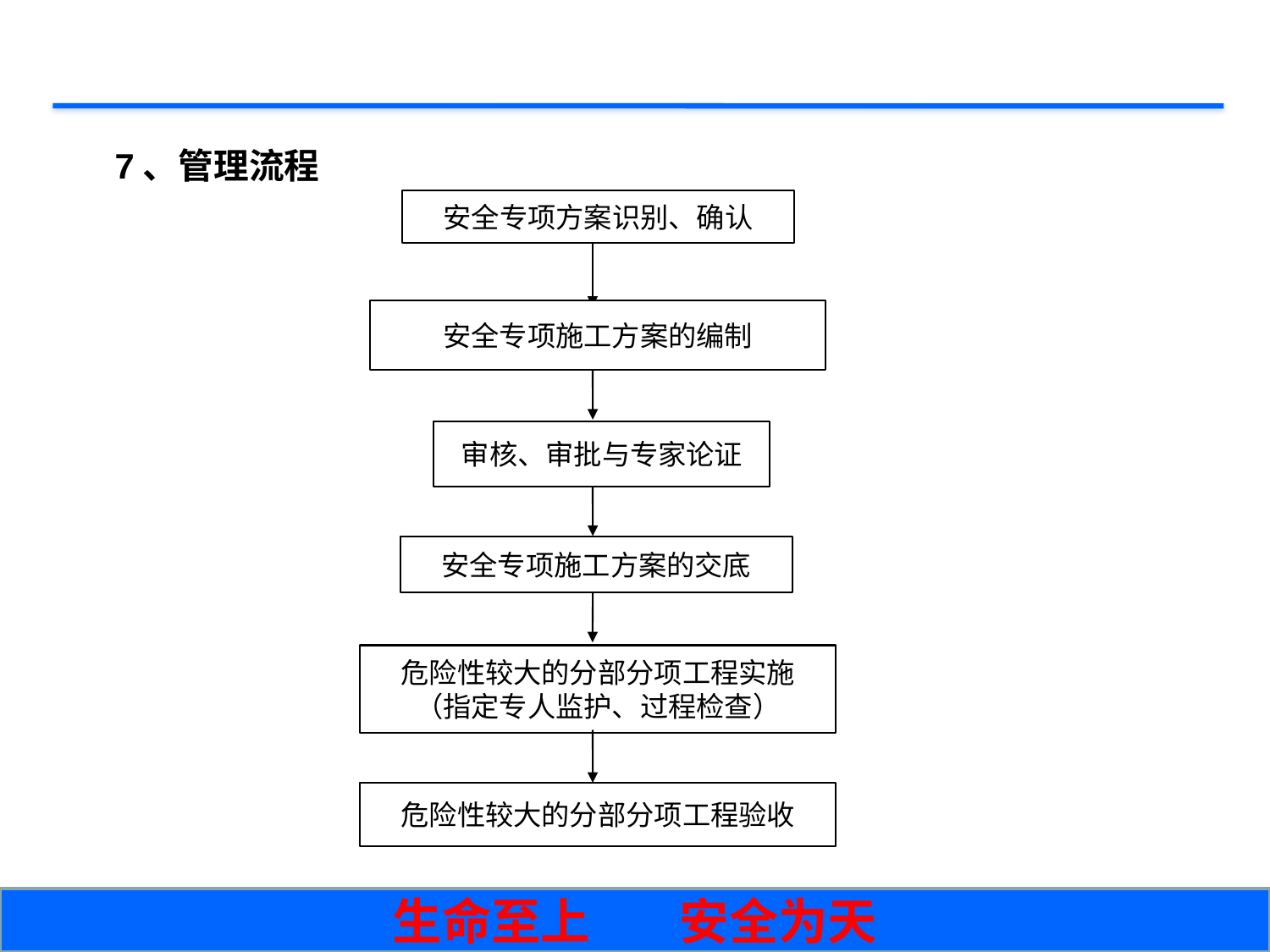

7、管理流程
安全专项方案识别、确认
安全专项施工方案的编制
审核、审批与专家论证
安全专项施工方案的交底
危险性较大的分部分项工程实施
（指定专人监护、过程检查）
危险性较大的分部分项工程验收